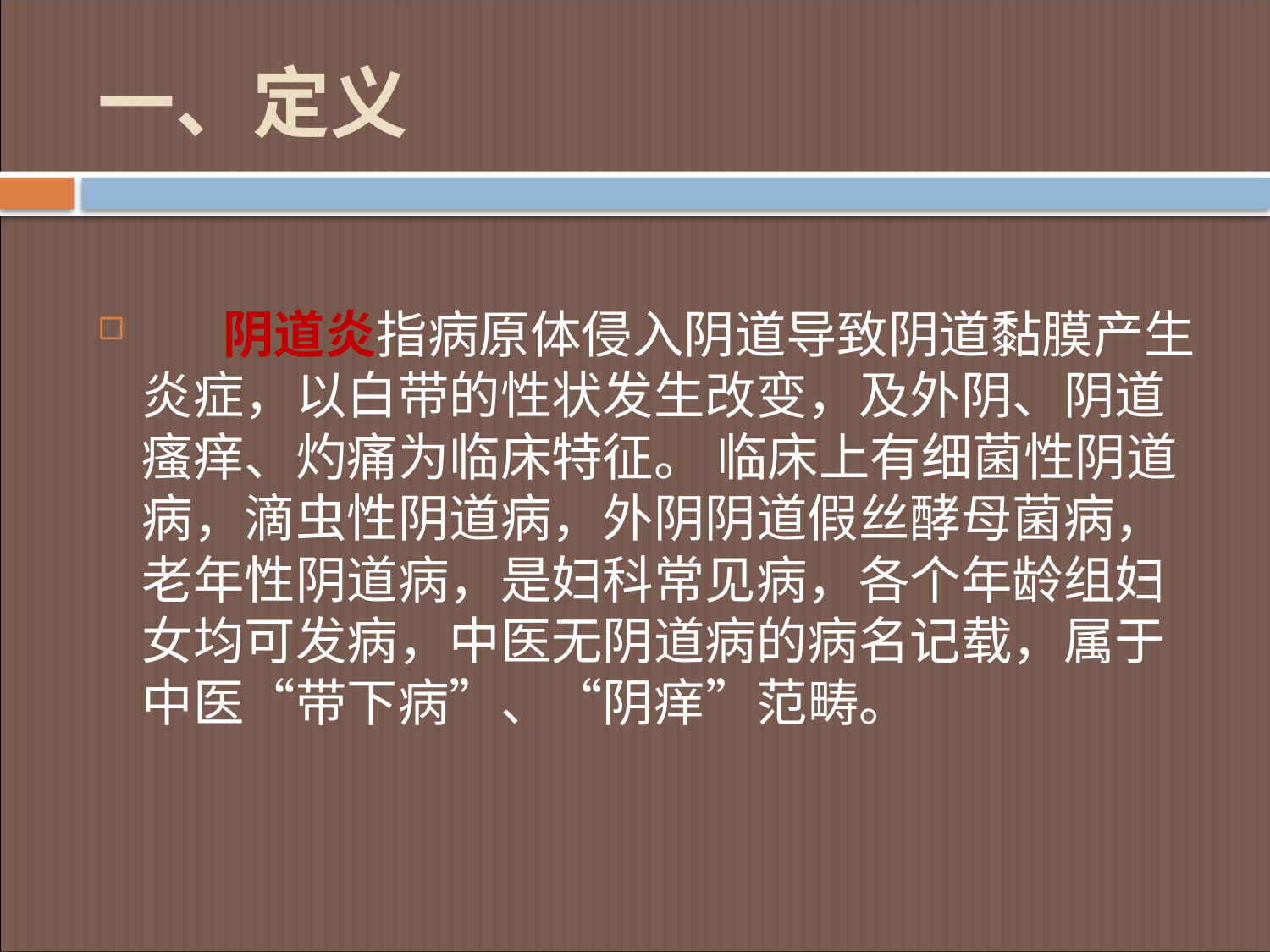

# 一、定义

      阴道炎指病原体侵入阴道导致阴道黏膜产生炎症，以白带的性状发生改变，及外阴、阴道瘙痒、灼痛为临床特征。 临床上有细菌性阴道病，滴虫性阴道病，外阴阴道假丝酵母菌病，老年性阴道病，是妇科常见病，各个年龄组妇女均可发病，中医无阴道病的病名记载，属于中医“带下病”、“阴痒”范畴。